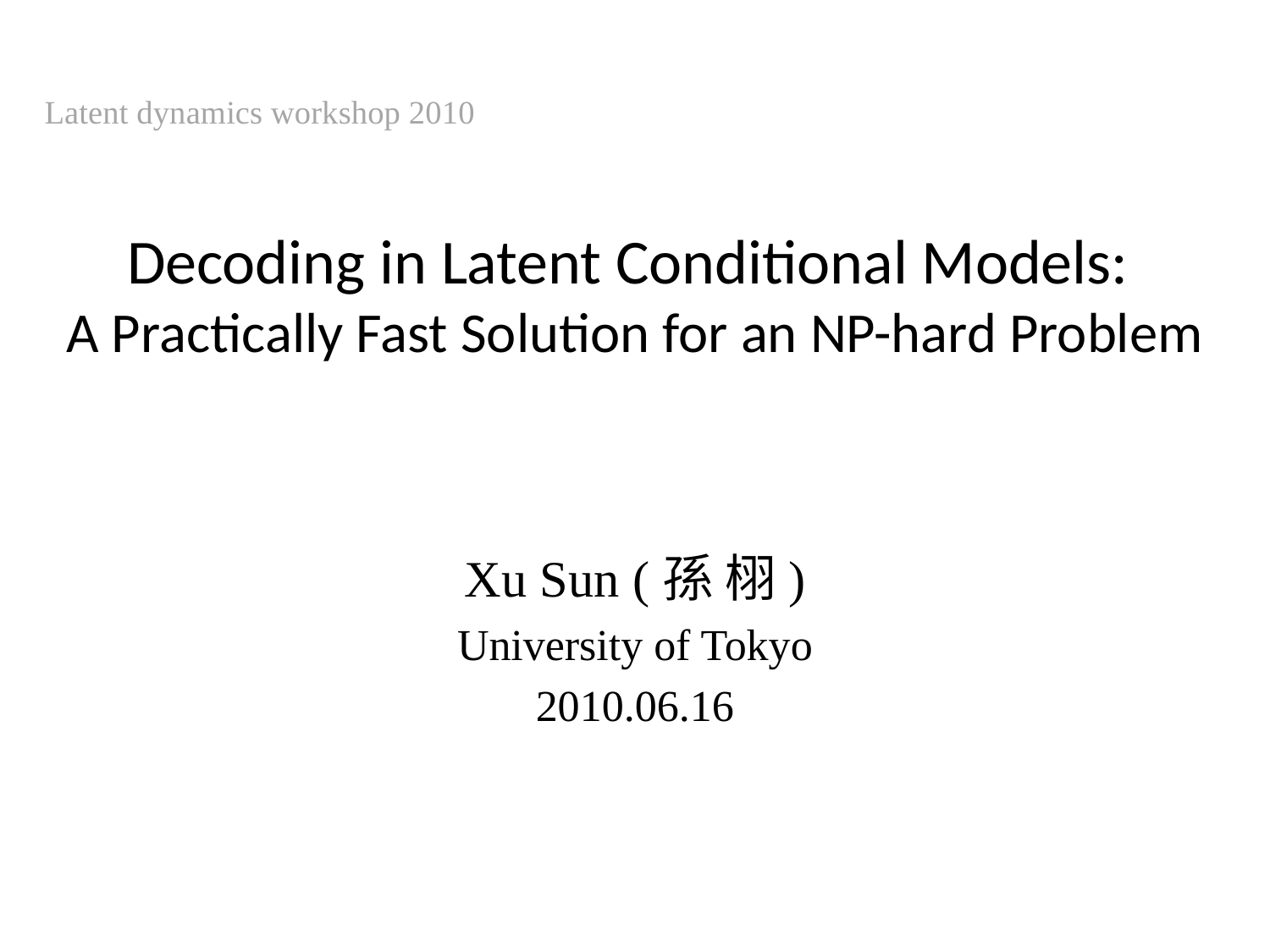

Latent dynamics workshop 2010
# Decoding in Latent Conditional Models: A Practically Fast Solution for an NP-hard Problem
Xu Sun (孫 栩)
University of Tokyo
2010.06.16